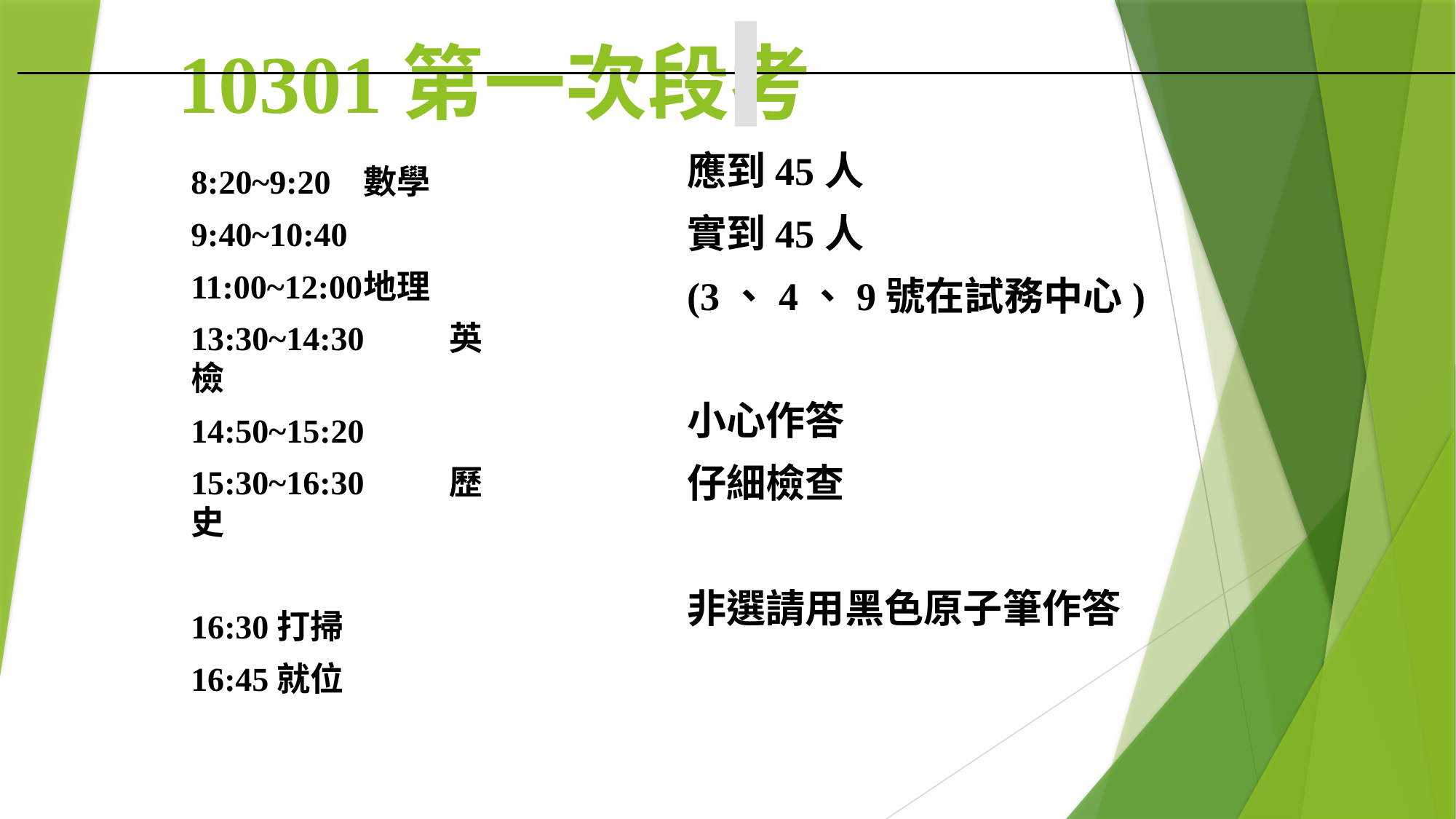

# 10301第一次段考

應到45人
實到45人
(3、4、9號在試務中心)

小心作答
仔細檢查

非選請用黑色原子筆作答
8:20~9:20	數學
9:40~10:40
11:00~12:00	地理
13:30~14:30	英檢
14:50~15:20
15:30~16:30	歷史

16:30		打掃
16:45		就位